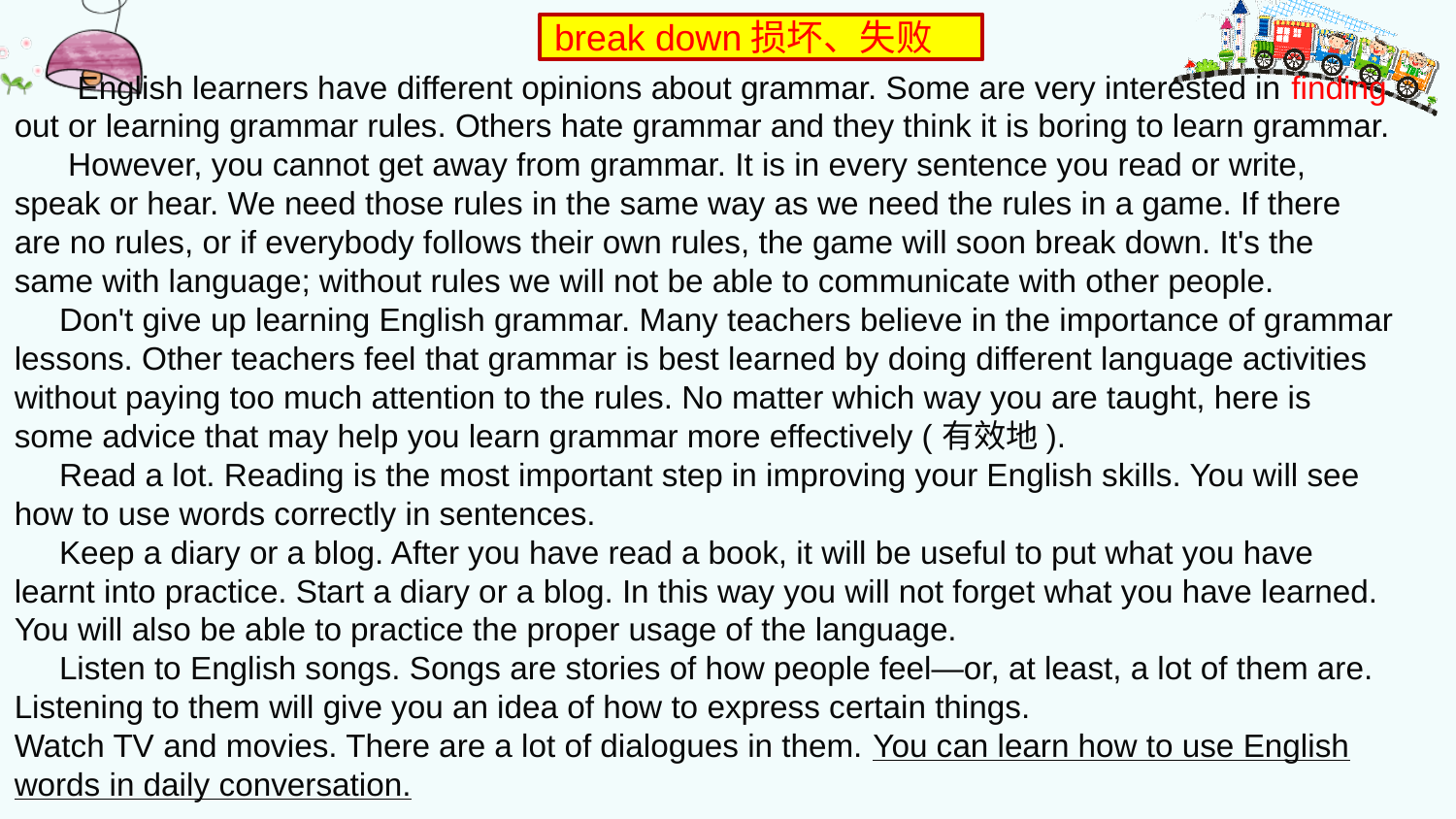

break down损坏、失败
       English learners have different opinions about grammar. Some are very interested in finding out or learning grammar rules. Others hate grammar and they think it is boring to learn grammar.
      However, you cannot get away from grammar. It is in every sentence you read or write, speak or hear. We need those rules in the same way as we need the rules in a game. If there are no rules, or if everybody follows their own rules, the game will soon break down. It's the same with language; without rules we will not be able to communicate with other people.
     Don't give up learning English grammar. Many teachers believe in the importance of grammar lessons. Other teachers feel that grammar is best learned by doing different language activities without paying too much attention to the rules. No matter which way you are taught, here is some advice that may help you learn grammar more effectively (有效地).
     Read a lot. Reading is the most important step in improving your English skills. You will see how to use words correctly in sentences.
     Keep a diary or a blog. After you have read a book, it will be useful to put what you have learnt into practice. Start a diary or a blog. In this way you will not forget what you have learned. You will also be able to practice the proper usage of the language.
     Listen to English songs. Songs are stories of how people feel—or, at least, a lot of them are. Listening to them will give you an idea of how to express certain things.
Watch TV and movies. There are a lot of dialogues in them. You can learn how to use English words in daily conversation.